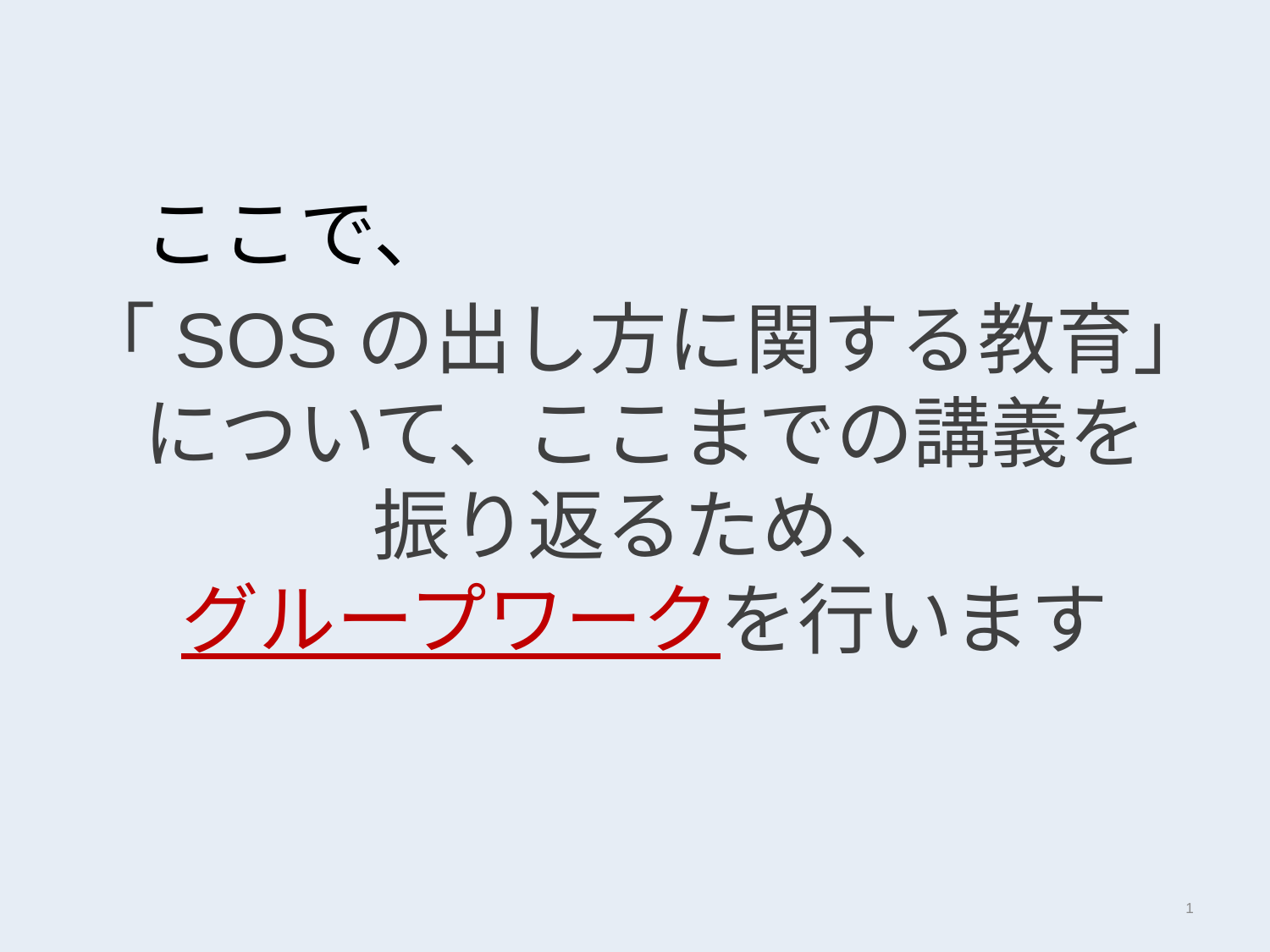

ここで、
# 「SOSの出し方に関する教育」 について、ここまでの講義を 振り返るため、 グループワークを行います
1